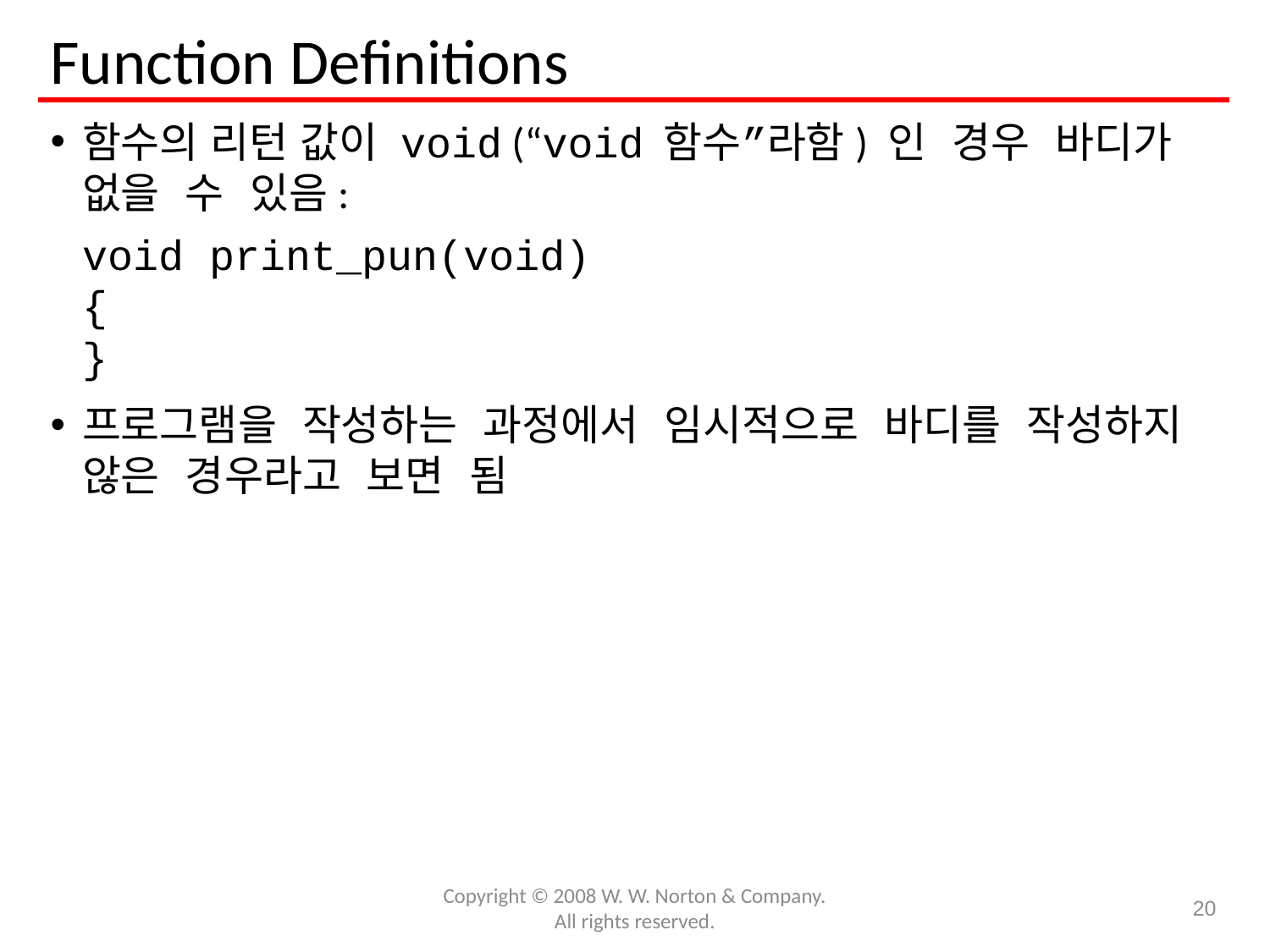

# Function Definitions
함수의 리턴 값이 void (“void 함수”라함) 인 경우 바디가 없을 수 있음:
	void print_pun(void)
	{
	}
프로그램을 작성하는 과정에서 임시적으로 바디를 작성하지 않은 경우라고 보면 됨
Copyright © 2008 W. W. Norton & Company.
All rights reserved.
20